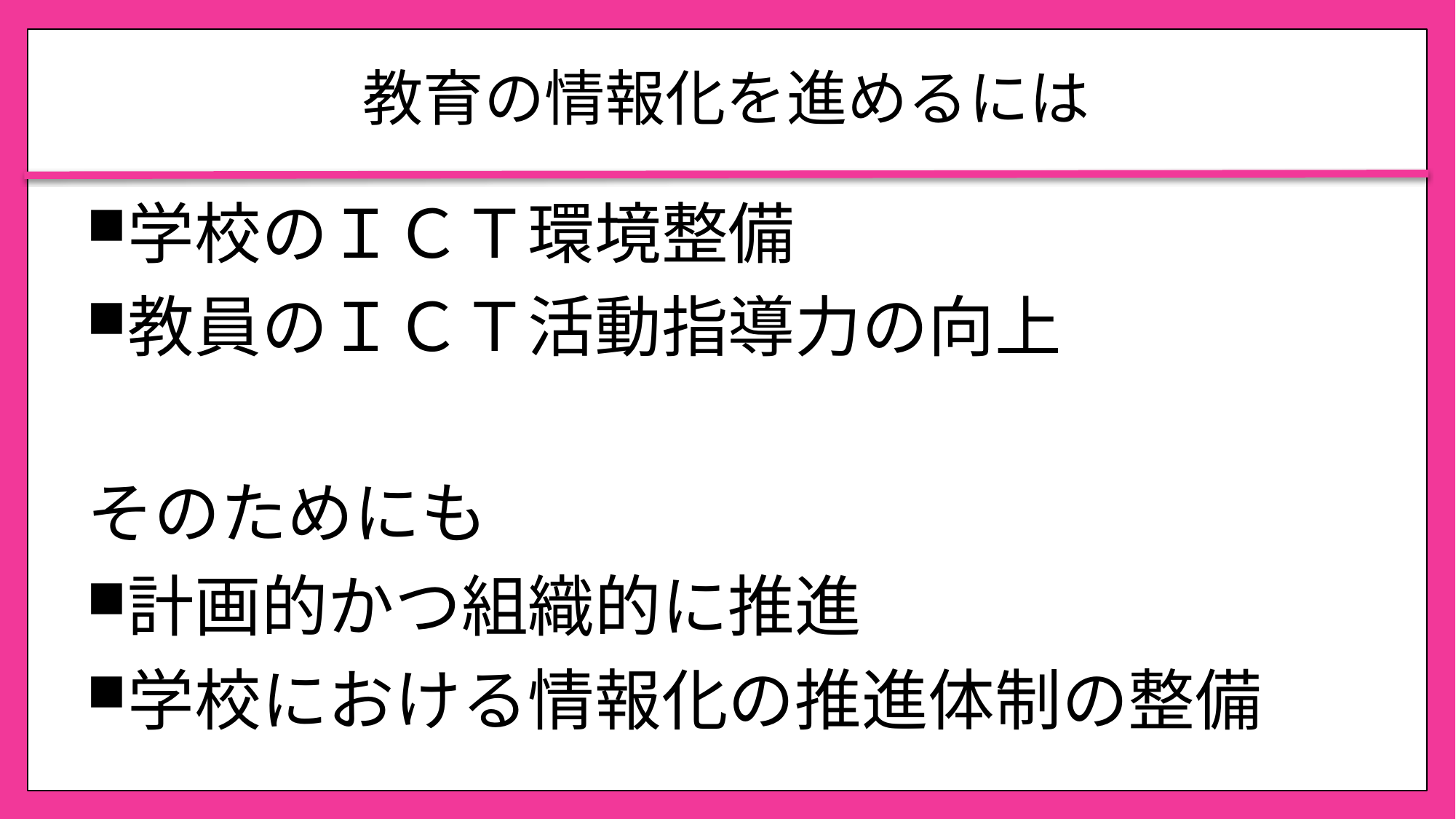

# 教育の情報化を進めるには
学校のＩＣＴ環境整備
教員のＩＣＴ活動指導力の向上

そのためにも
計画的かつ組織的に推進
学校における情報化の推進体制の整備